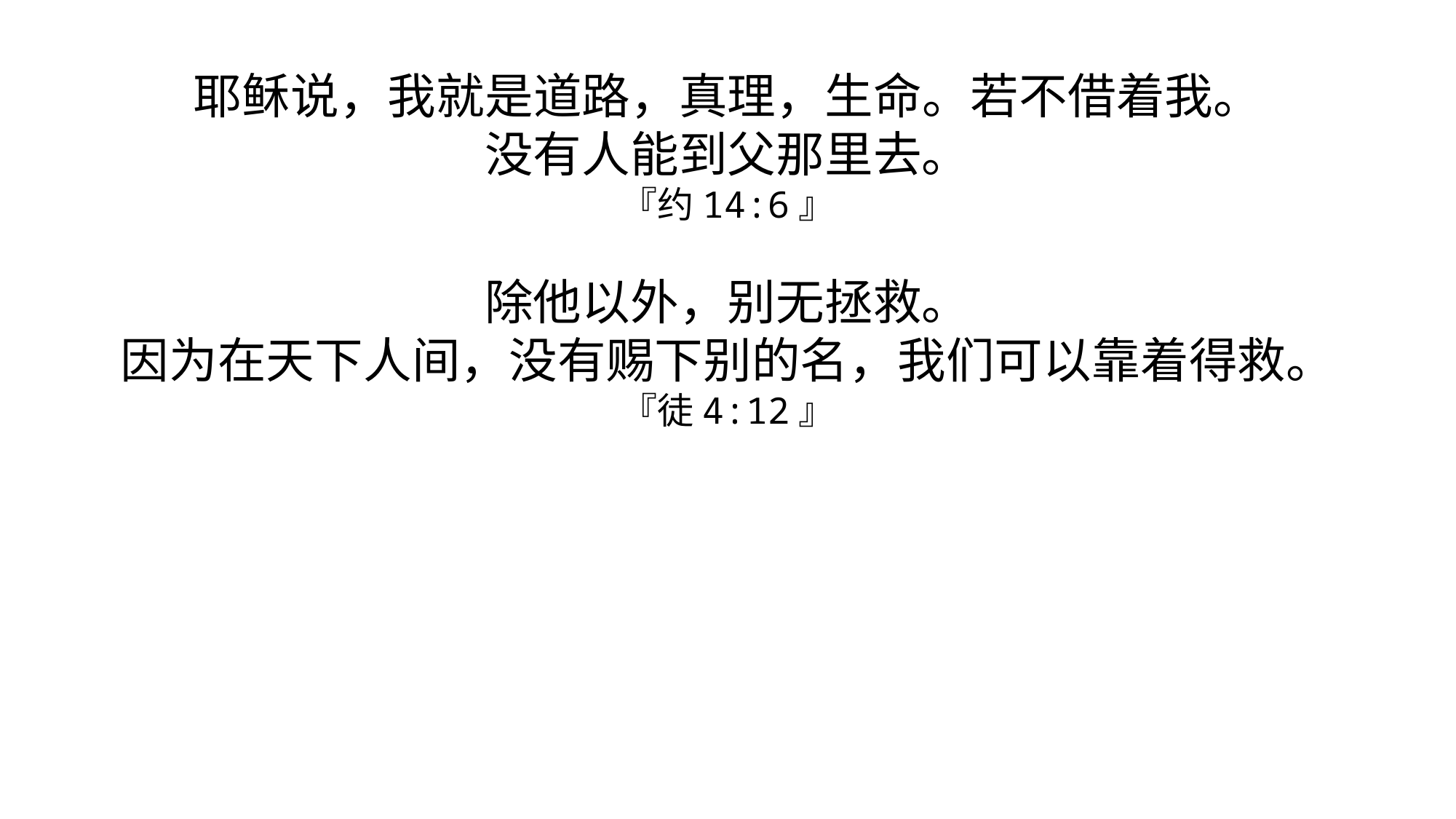

耶稣说，我就是道路，真理，生命。若不借着我。
没有人能到父那里去。
『约14:6』
除他以外，别无拯救。
因为在天下人间，没有赐下别的名，我们可以靠着得救。
『徒4:12』